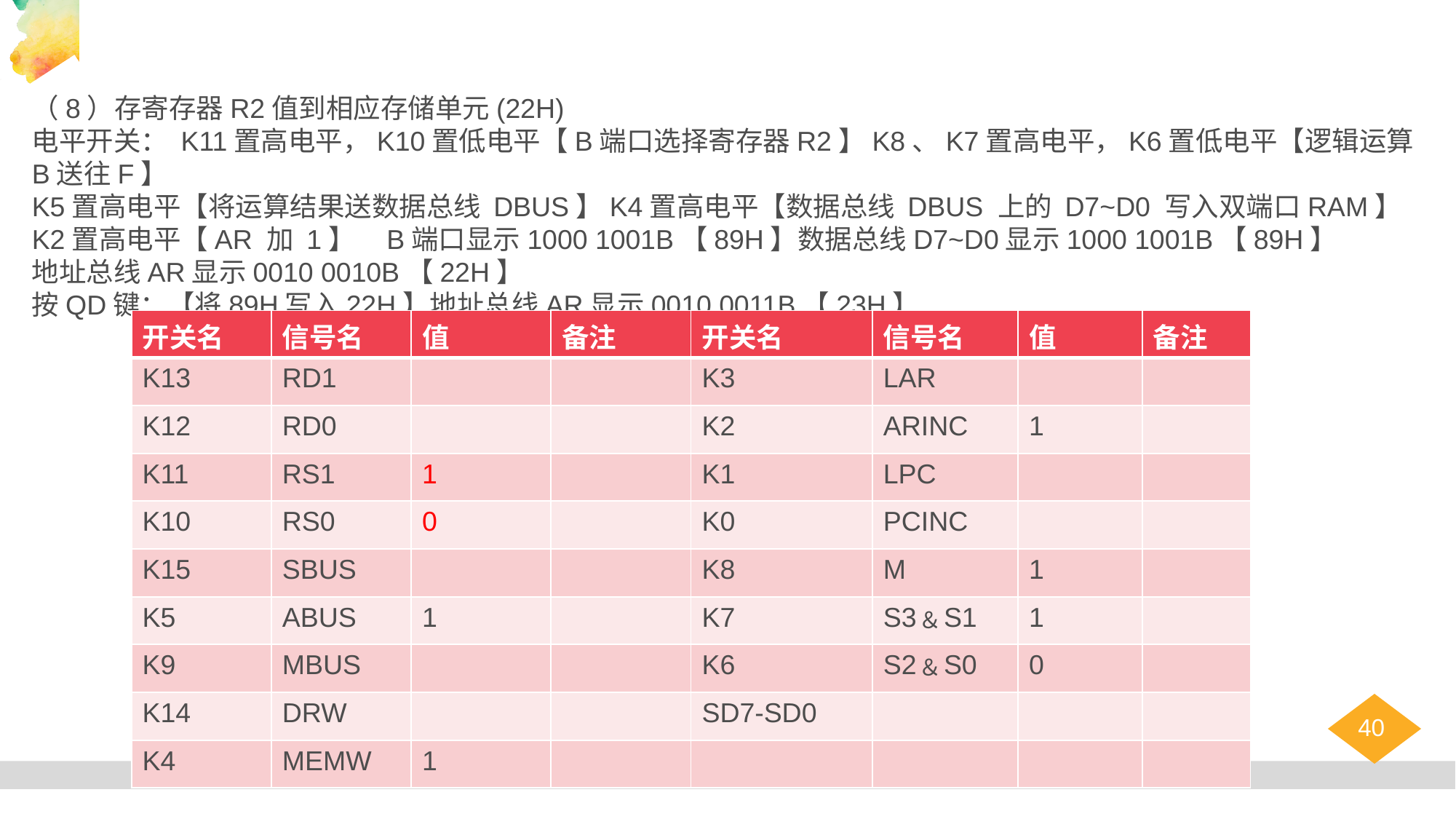

（8）存寄存器R2值到相应存储单元(22H)
电平开关： K11置高电平，K10置低电平【B端口选择寄存器R2】K8、K7置高电平，K6置低电平【逻辑运算B送往F】
K5置高电平【将运算结果送数据总线 DBUS】K4置高电平【数据总线 DBUS 上的 D7~D0 写入双端口RAM】
K2置高电平【AR 加 1】    B端口显示1000 1001B【89H】数据总线D7~D0显示1000 1001B【89H】
地址总线AR显示0010 0010B【22H】
按QD键：【将89H写入22H】地址总线AR显示0010 0011B【23H】
| 开关名 | 信号名 | 值 | 备注 | 开关名 | 信号名 | 值 | 备注 |
| --- | --- | --- | --- | --- | --- | --- | --- |
| K13 | RD1 |  |  | K3 | LAR |  |  |
| K12 | RD0 |  |  | K2 | ARINC | 1 |  |
| K11 | RS1 | 1 |  | K1 | LPC |  |  |
| K10 | RS0 | 0 |  | K0 | PCINC |  |  |
| K15 | SBUS |  |  | K8 | M | 1 |  |
| K5 | ABUS | 1 |  | K7 | S3﹠S1 | 1 |  |
| K9 | MBUS |  |  | K6 | S2﹠S0 | 0 |  |
| K14 | DRW |  |  | SD7-SD0 |  |  |  |
| K4 | MEMW | 1 |  |  |  |  |  |